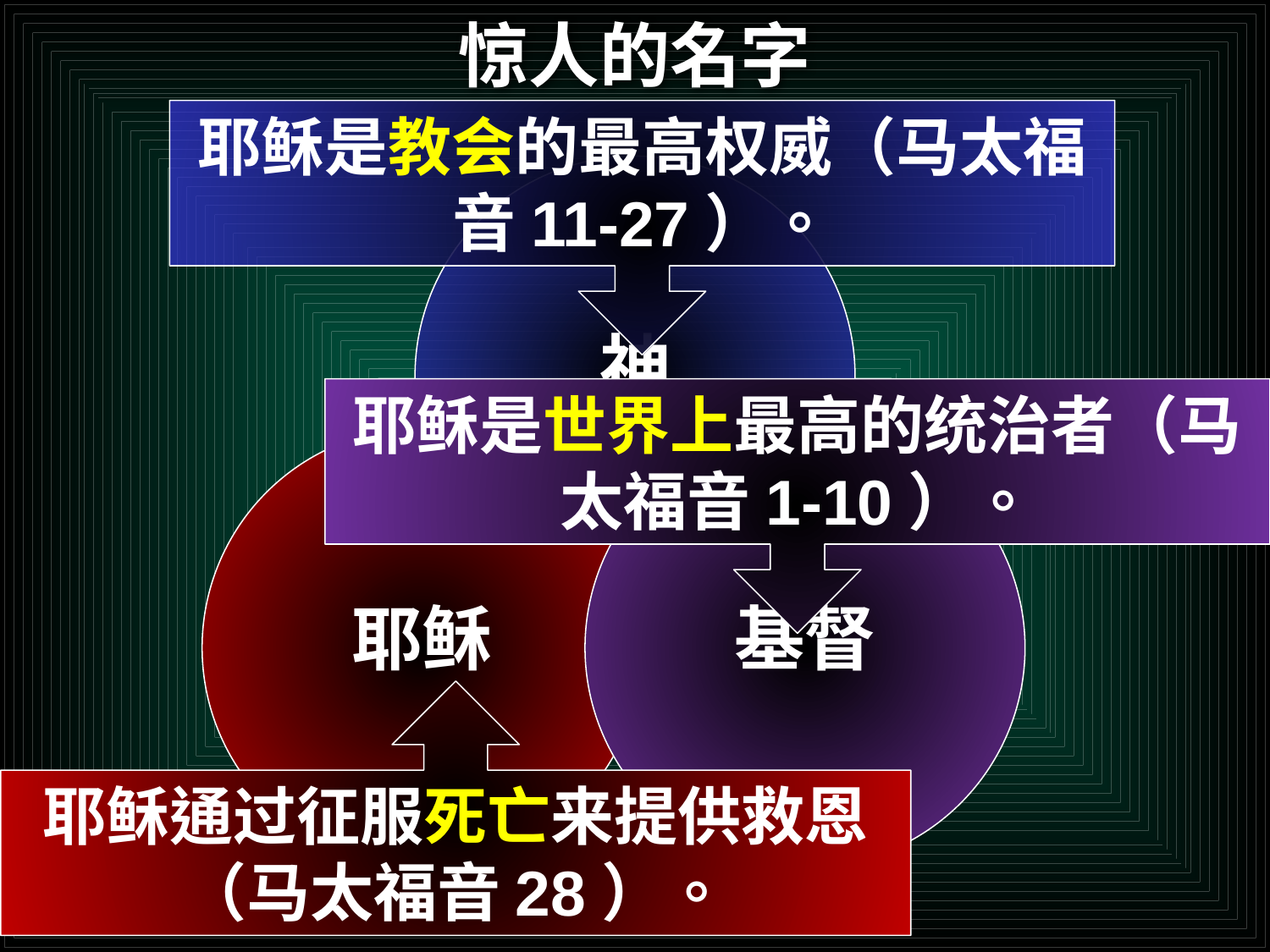

# 惊人的名字
耶稣是教会的最高权威（马太福音11-27）。

神
耶稣是世界上最高的统治者（马太福音1-10）。

耶稣

基督
耶稣通过征服死亡来提供救恩（马太福音28）。